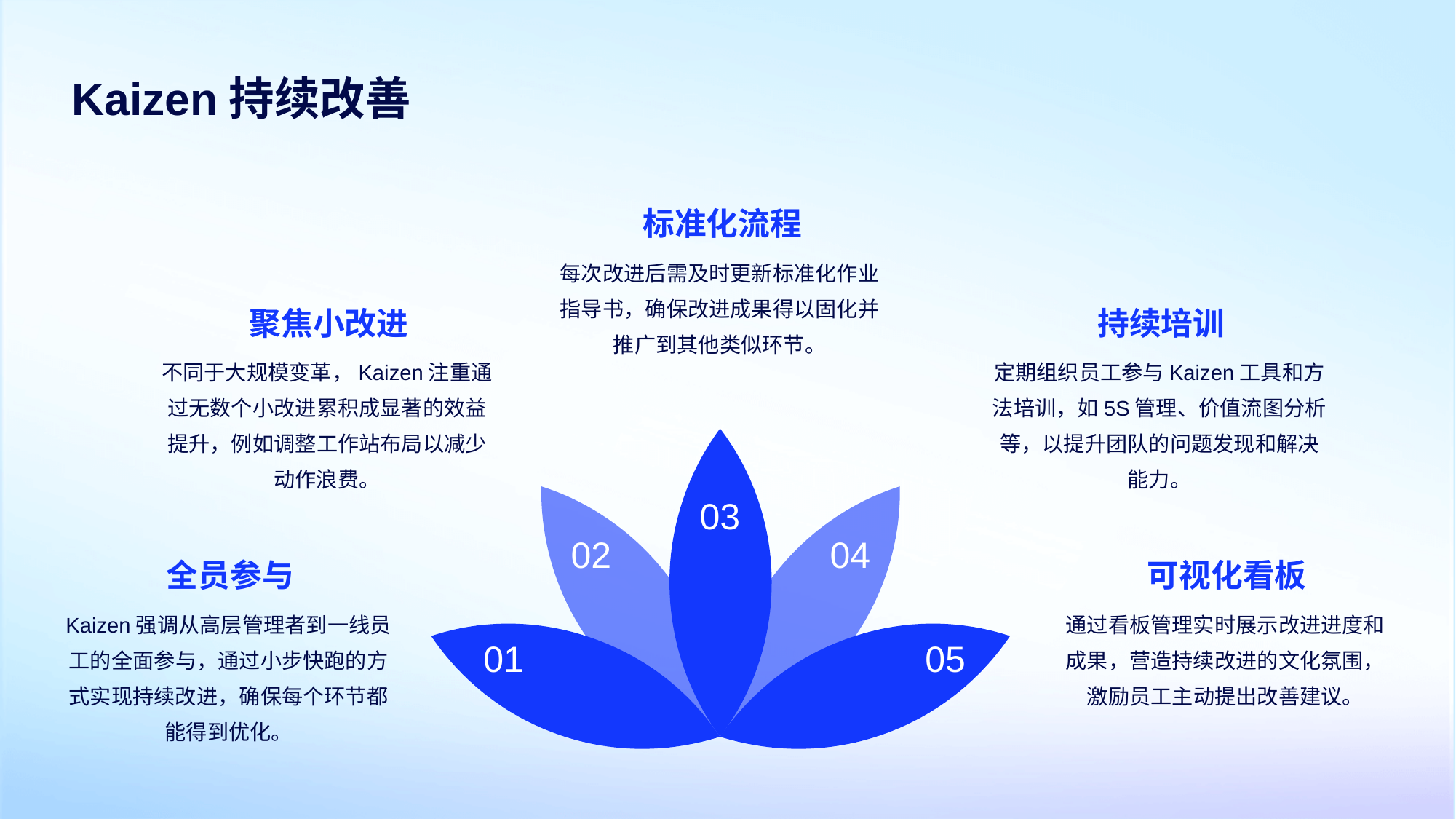

Kaizen持续改善
标准化流程
每次改进后需及时更新标准化作业指导书，确保改进成果得以固化并推广到其他类似环节。
聚焦小改进
持续培训
不同于大规模变革，Kaizen注重通过无数个小改进累积成显著的效益提升，例如调整工作站布局以减少动作浪费。
定期组织员工参与Kaizen工具和方法培训，如5S管理、价值流图分析等，以提升团队的问题发现和解决能力。

03

02
04
全员参与
可视化看板
Kaizen强调从高层管理者到一线员工的全面参与，通过小步快跑的方式实现持续改进，确保每个环节都能得到优化。
通过看板管理实时展示改进进度和成果，营造持续改进的文化氛围，激励员工主动提出改善建议。

01
05